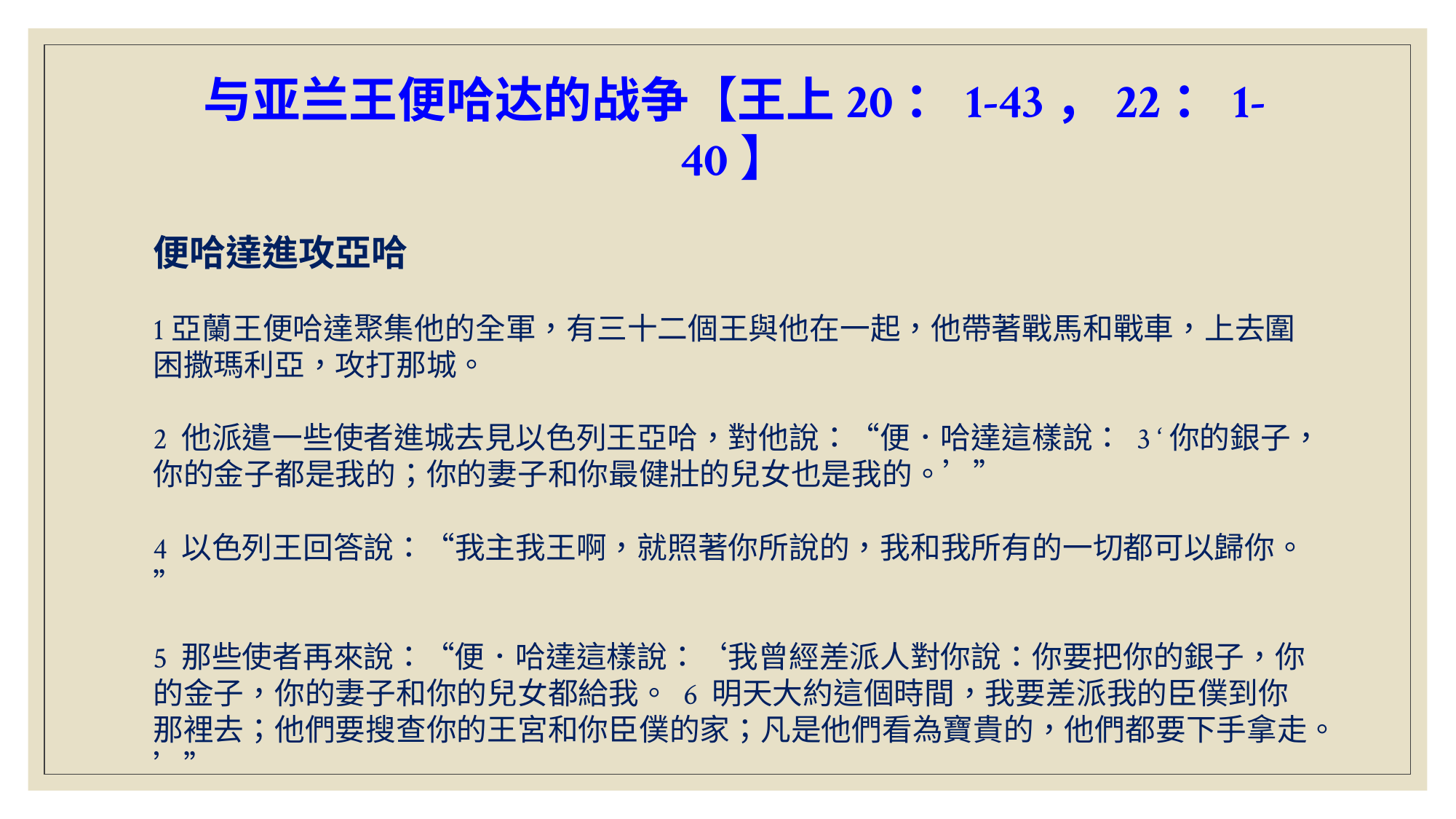

与亚兰王便哈达的战争【王上20：1-43，22：1-40】

便哈達進攻亞哈

1亞蘭王便哈達聚集他的全軍，有三十二個王與他在一起，他帶著戰馬和戰車，上去圍困撒瑪利亞，攻打那城。

2 他派遣一些使者進城去見以色列王亞哈，對他說：“便．哈達這樣說： 3 ‘你的銀子，你的金子都是我的；你的妻子和你最健壯的兒女也是我的。’”

4 以色列王回答說：“我主我王啊，就照著你所說的，我和我所有的一切都可以歸你。”

5 那些使者再來說：“便．哈達這樣說：‘我曾經差派人對你說：你要把你的銀子，你的金子，你的妻子和你的兒女都給我。 6 明天大約這個時間，我要差派我的臣僕到你那裡去；他們要搜查你的王宮和你臣僕的家；凡是他們看為寶貴的，他們都要下手拿走。’”